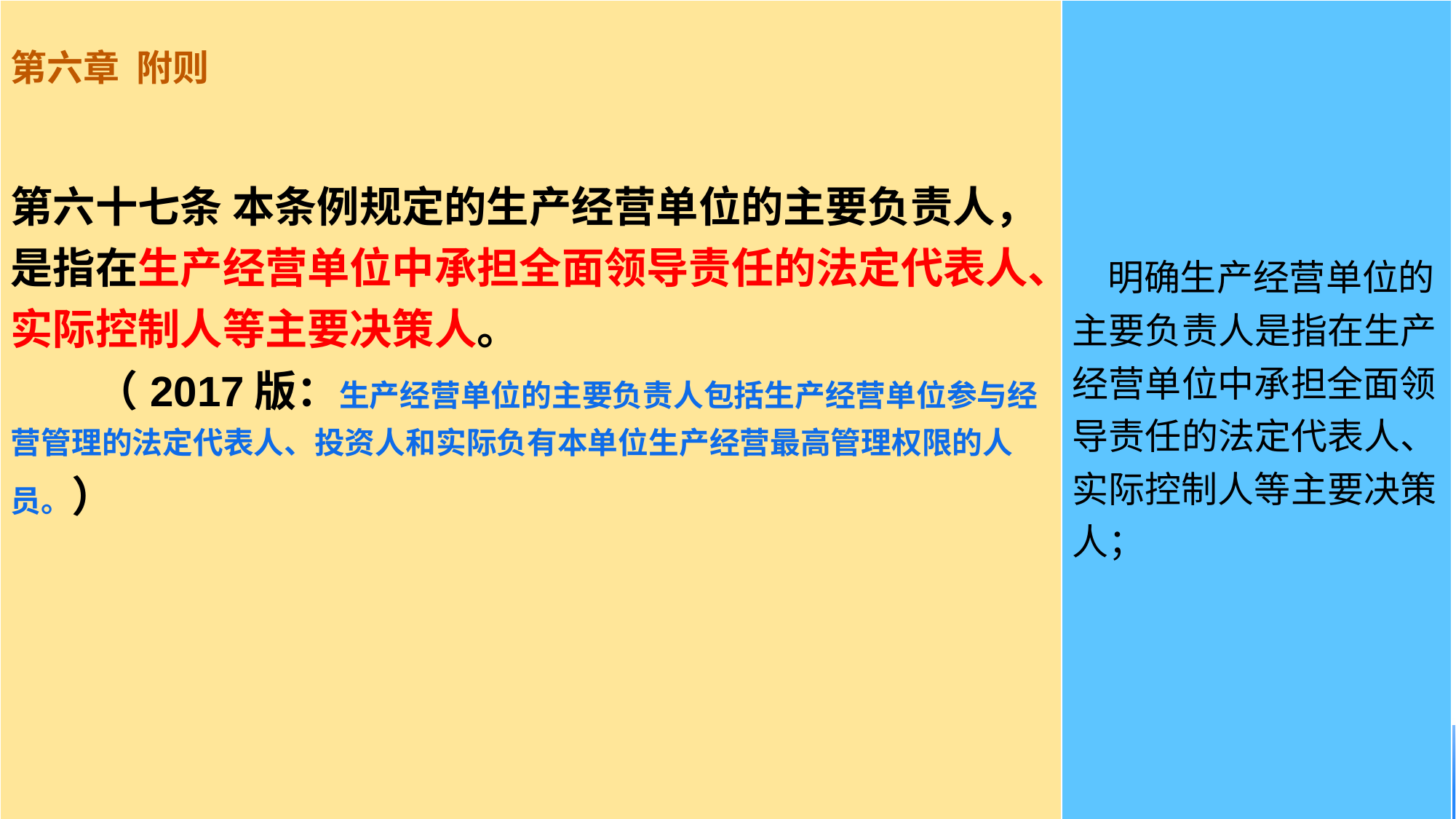

| 第六章 附则 第六十七条 本条例规定的生产经营单位的主要负责人，是指在生产经营单位中承担全面领导责任的法定代表人、实际控制人等主要决策人。 　　（2017版：生产经营单位的主要负责人包括生产经营单位参与经营管理的法定代表人、投资人和实际负有本单位生产经营最高管理权限的人员。） | 明确生产经营单位的主要负责人是指在生产经营单位中承担全面领导责任的法定代表人、实际控制人等主要决策人； |
| --- | --- |
#